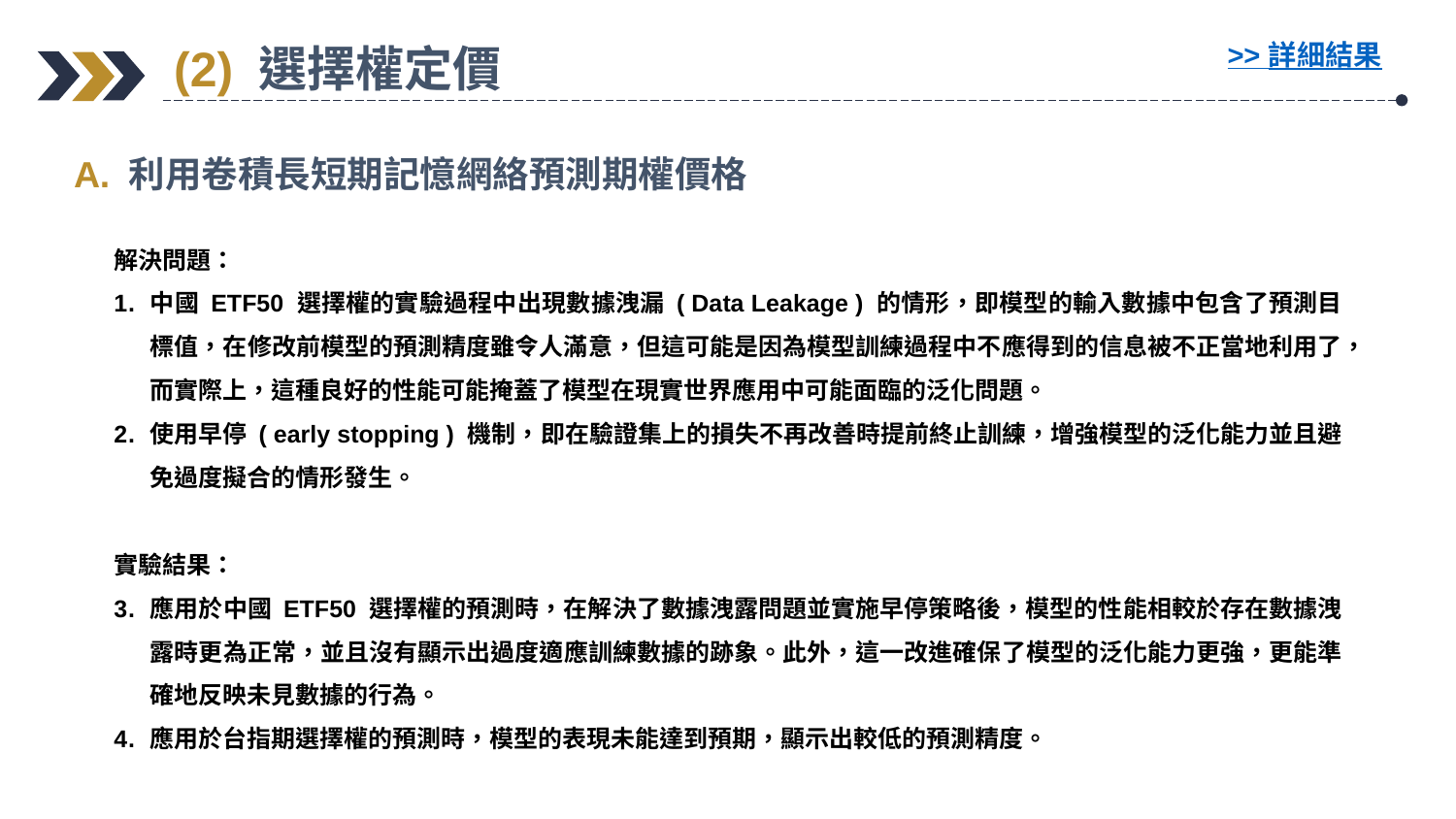

(2) 選擇權定價

>> 詳細結果
A. 利用卷積長短期記憶網絡預測期權價格
解決問題：
中國 ETF50 選擇權的實驗過程中出現數據洩漏 ( Data Leakage ) 的情形，即模型的輸入數據中包含了預測目標值，在修改前模型的預測精度雖令人滿意，但這可能是因為模型訓練過程中不應得到的信息被不正當地利用了，而實際上，這種良好的性能可能掩蓋了模型在現實世界應用中可能面臨的泛化問題。
使用早停 ( early stopping ) 機制，即在驗證集上的損失不再改善時提前終止訓練，增強模型的泛化能力並且避免過度擬合的情形發生。

實驗結果：
應用於中國 ETF50 選擇權的預測時，在解決了數據洩露問題並實施早停策略後，模型的性能相較於存在數據洩露時更為正常，並且沒有顯示出過度適應訓練數據的跡象。此外，這一改進確保了模型的泛化能力更強，更能準確地反映未見數據的行為。
應用於台指期選擇權的預測時，模型的表現未能達到預期，顯示出較低的預測精度。